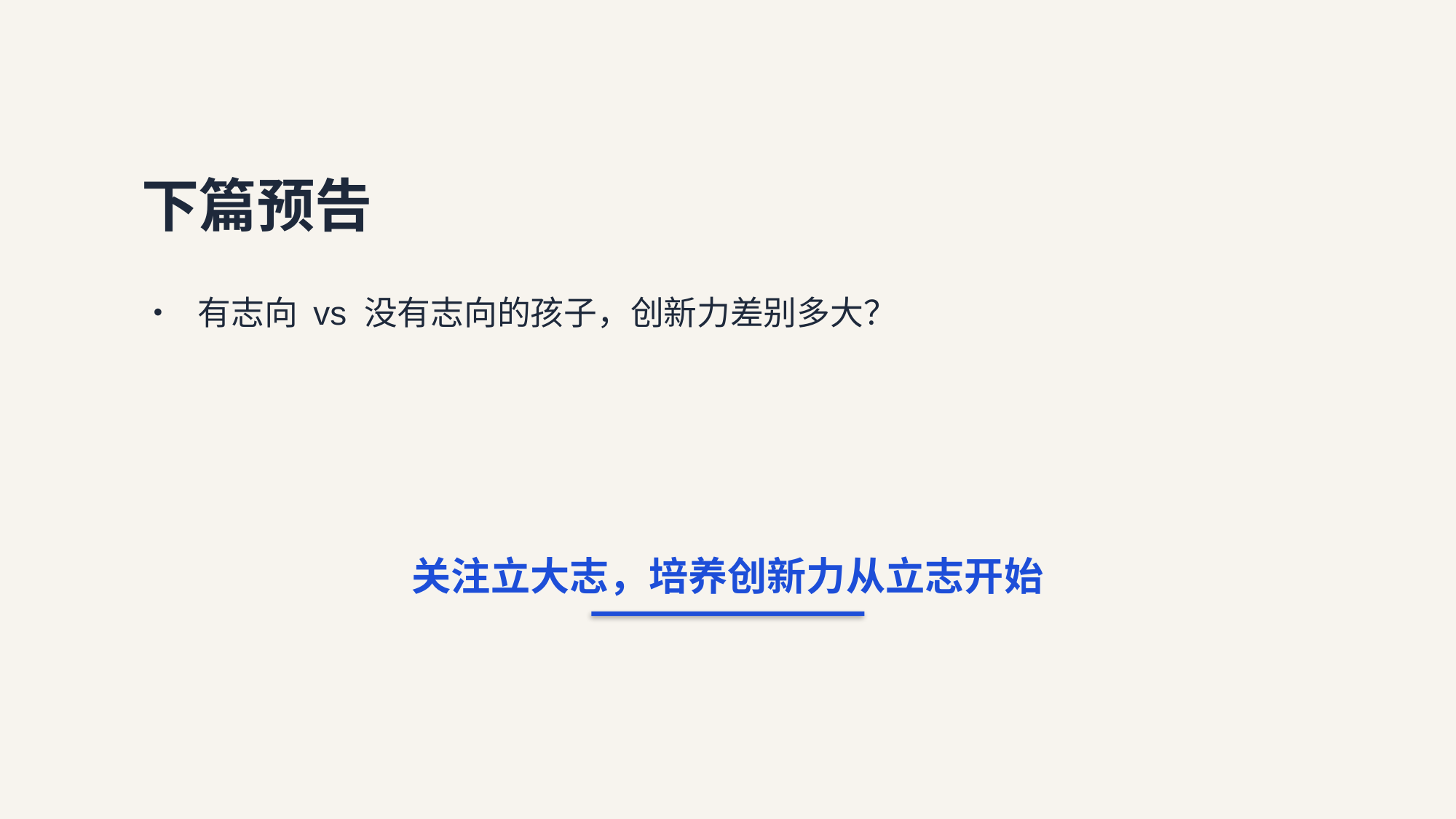

下篇预告
•  有志向 vs 没有志向的孩子，创新力差别多大？
   ——“自己挖出答案”和“永远等别人给答案”的差别。
关注立大志，培养创新力从立志开始